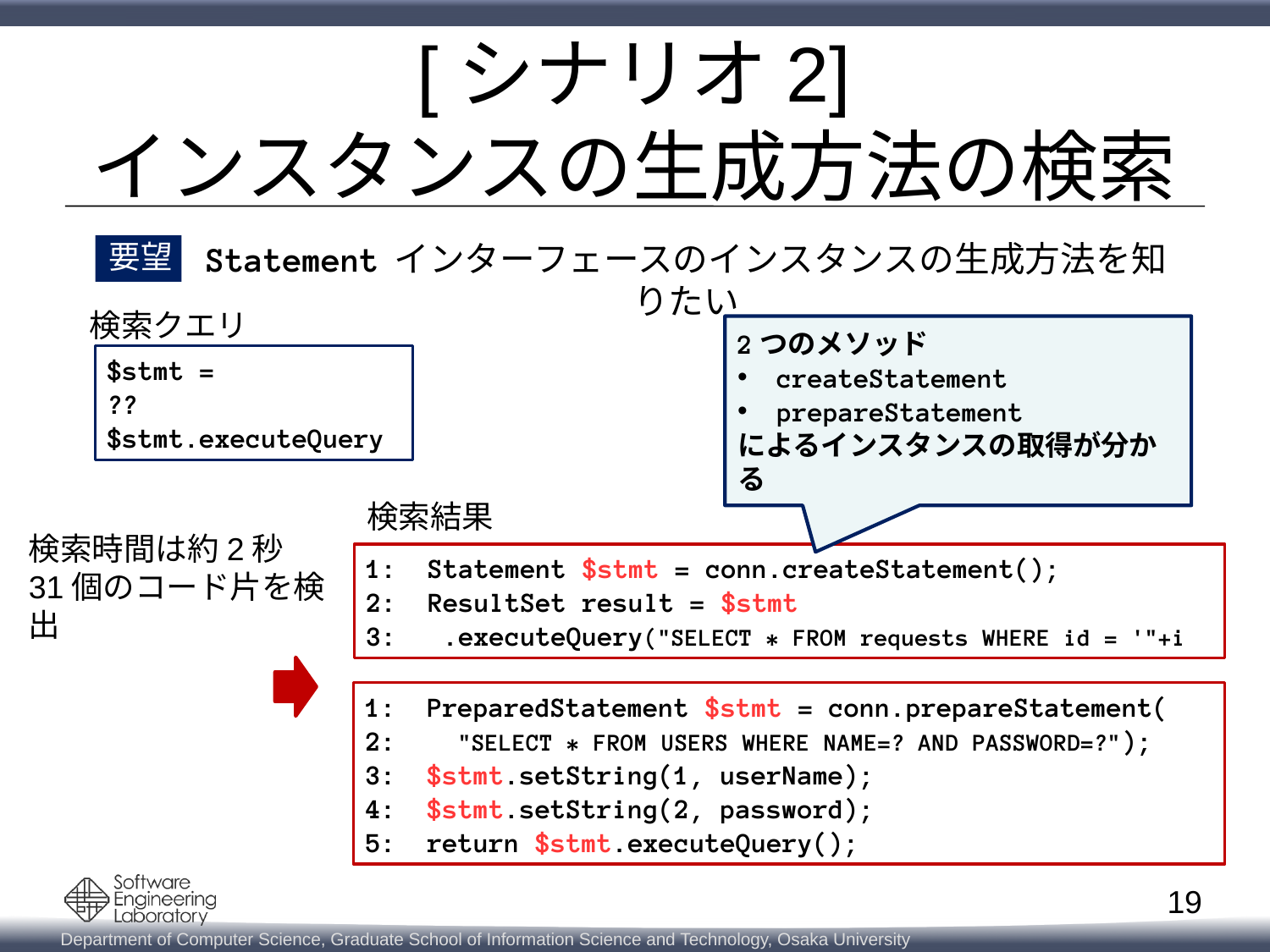

# [シナリオ2] インスタンスの生成方法の検索
要望
Statement インターフェースのインスタンスの生成方法を知りたい

検索クエリ
2つのメソッド
createStatement
prepareStatement
によるインスタンスの取得が分かる
$stmt =
??
$stmt.executeQuery
検索結果
検索時間は約2秒
31個のコード片を検出
1:  Statement $stmt = conn.createStatement();
2:  ResultSet result = $stmt
3:   .executeQuery("SELECT * FROM requests WHERE id = '"+i

1:  PreparedStatement $stmt = conn.prepareStatement(
2:    "SELECT * FROM USERS WHERE NAME=? AND PASSWORD=?");
3:  $stmt.setString(1, userName);
4:  $stmt.setString(2, password);
5:  return $stmt.executeQuery();
19